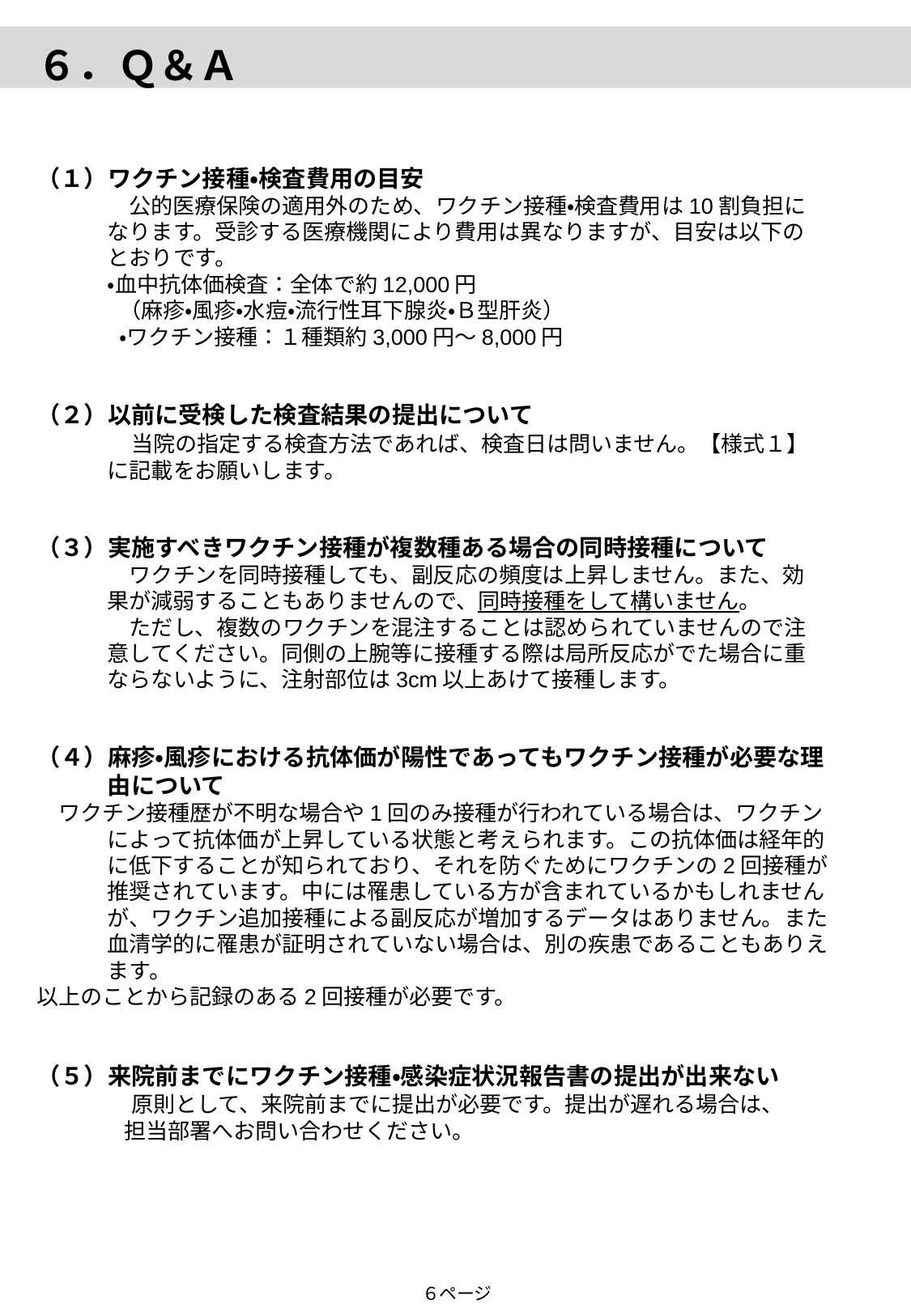

６．Ｑ＆Ａ
（１）ワクチン接種・検査費用の目安
　公的医療保険の適用外のため、ワクチン接種・検査費用は10割負担になります。受診する医療機関により費用は異なりますが、目安は以下のとおりです。
・血中抗体価検査：全体で約12,000円
（麻疹・風疹・水痘・流行性耳下腺炎・Ｂ型肝炎）
・ワクチン接種：１種類約3,000円～8,000円
（２）以前に受検した検査結果の提出について
　当院の指定する検査方法であれば、検査日は問いません。【様式１】に記載をお願いします。
（３）実施すべきワクチン接種が複数種ある場合の同時接種について
　ワクチンを同時接種しても、副反応の頻度は上昇しません。また、効果が減弱することもありませんので、同時接種をして構いません。
　ただし、複数のワクチンを混注することは認められていませんので注意してください。同側の上腕等に接種する際は局所反応がでた場合に重ならないように、注射部位は3cm以上あけて接種します。
（４）麻疹・風疹における抗体価が陽性であってもワクチン接種が必要な理由について
　ワクチン接種歴が不明な場合や1回のみ接種が行われている場合は、ワクチンによって抗体価が上昇している状態と考えられます。この抗体価は経年的に低下することが知られており、それを防ぐためにワクチンの2回接種が推奨されています。中には罹患している方が含まれているかもしれませんが、ワクチン追加接種による副反応が増加するデータはありません。また血清学的に罹患が証明されていない場合は、別の疾患であることもありえます。
以上のことから記録のある2回接種が必要です。
（５）来院前までにワクチン接種・感染症状況報告書の提出が出来ない
	　原則として、来院前までに提出が必要です。提出が遅れる場合は、
　　　　担当部署へお問い合わせください。
６ページ